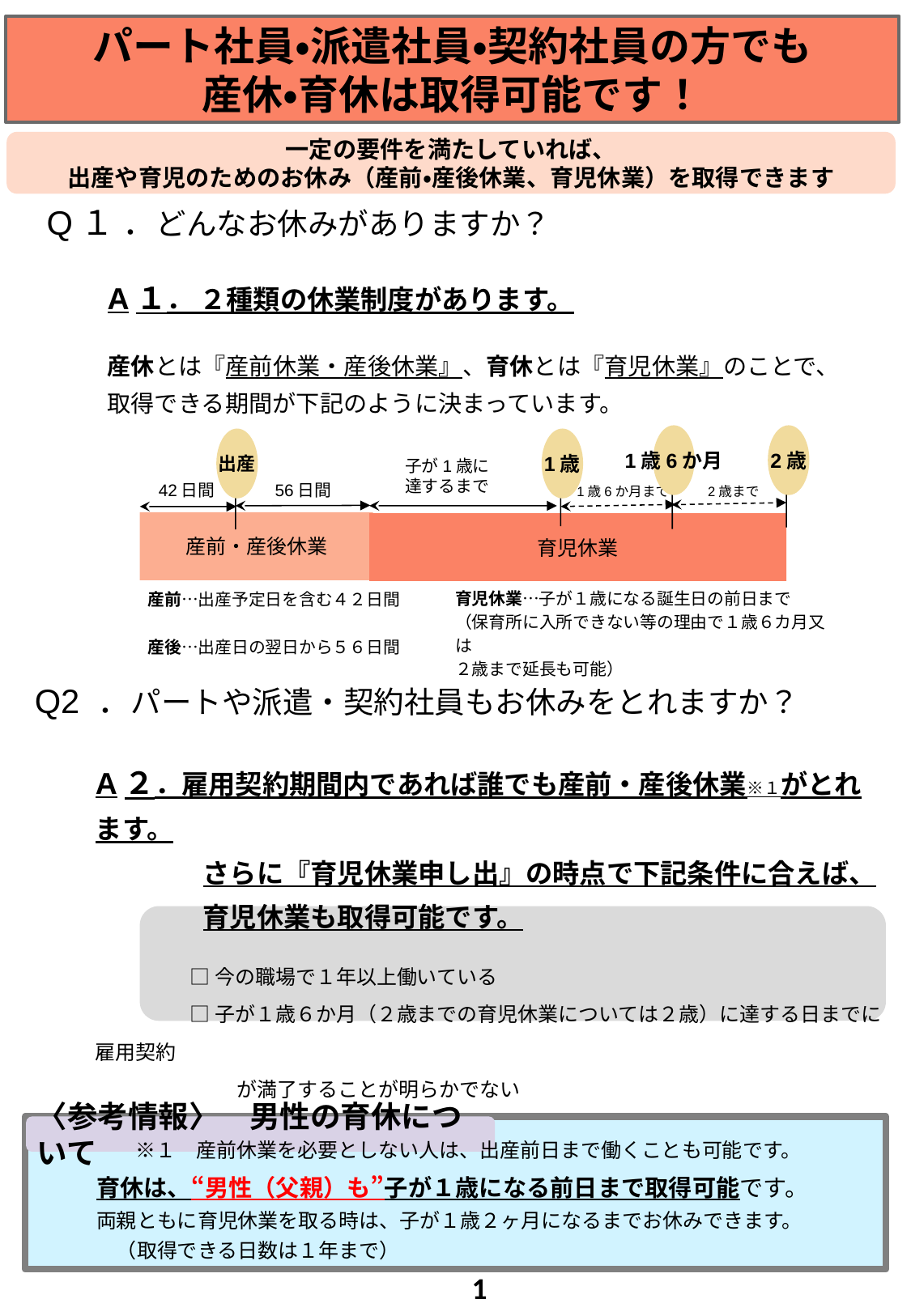

パート社員・派遣社員・契約社員の方でも
産休・育休は取得可能です！
一定の要件を満たしていれば、
出産や育児のためのお休み（産前・産後休業、育児休業）を取得できます
Q１ ．どんなお休みがありますか？

A１． ２種類の休業制度があります。

産休とは『産前休業・産後休業』、育休とは『育児休業』のことで、
取得できる期間が下記のように決まっています。
1歳6か月
2歳
出産
1歳
子が1歳に
達するまで
42日間
56日間
　1歳6か月まで

産前・産後休業
育児休業
育児休業…子が１歳になる誕生日の前日まで
（保育所に入所できない等の理由で１歳６カ月又は
２歳まで延長も可能）
産前…出産予定日を含む４２日間
産後…出産日の翌日から５６日間
　2歳まで

Q2 ．パートや派遣・契約社員もお休みをとれますか？

A２．雇用契約期間内であれば誰でも産前・産後休業※１がとれます。
　　　　さらに『育児休業申し出』の時点で下記条件に合えば、
　　　　育児休業も取得可能です。

　　　　□ 今の職場で１年以上働いている
　　　　□ 子が１歳６か月（２歳までの育児休業については２歳）に達する日までに雇用契約
　　　　　　　が満了することが明らかでない

　　※１　産前休業を必要としない人は、出産前日まで働くことも可能です。

〈参考情報〉　男性の育休について
育休は、“男性（父親）も”子が１歳になる前日まで取得可能です。
両親ともに育児休業を取る時は、子が１歳２ヶ月になるまでお休みできます。
　（取得できる日数は１年まで）
1